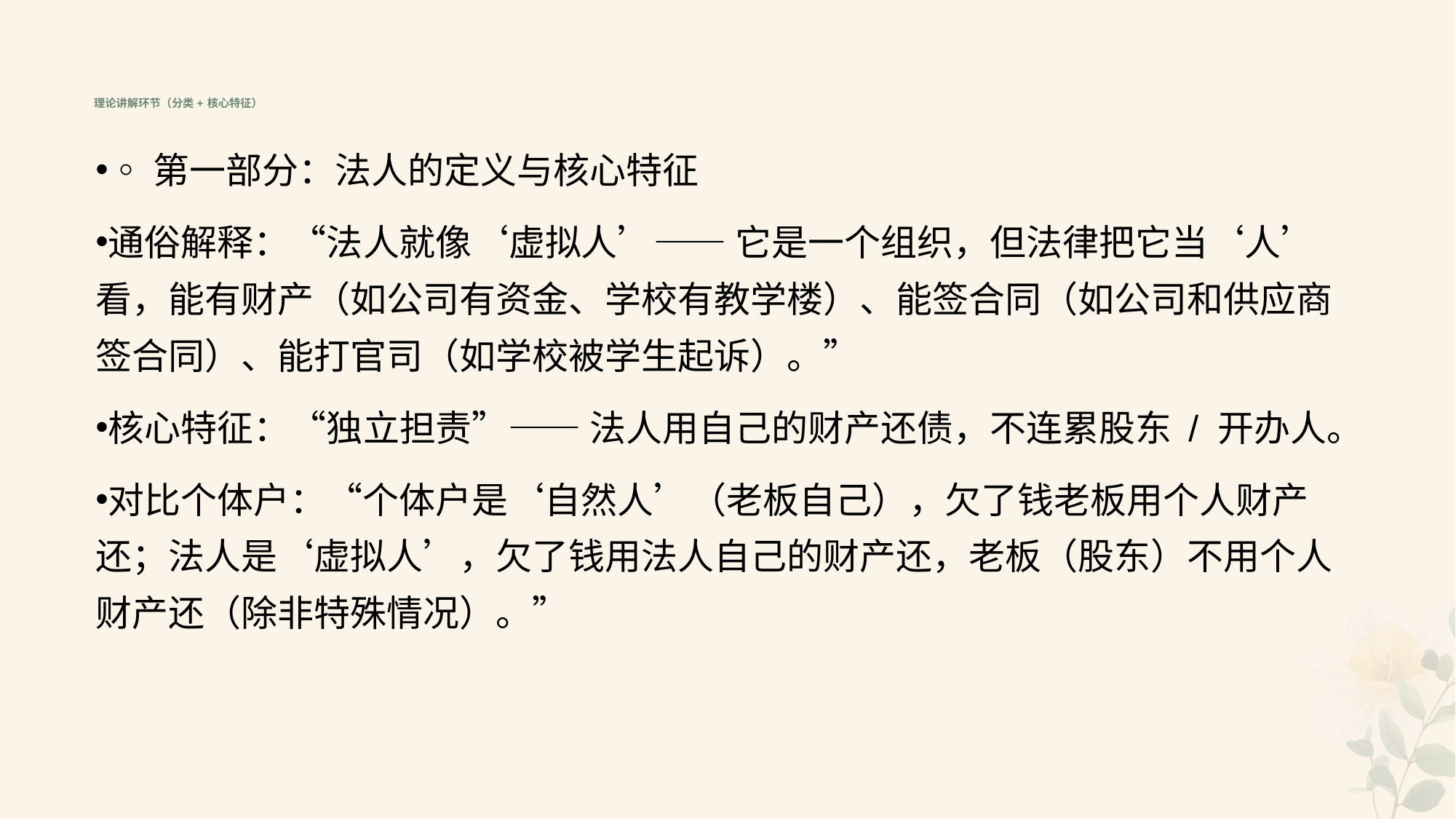

# 理论讲解环节（分类 + 核心特征）
◦第一部分：法人的定义与核心特征
通俗解释：“法人就像‘虚拟人’—— 它是一个组织，但法律把它当‘人’看，能有财产（如公司有资金、学校有教学楼）、能签合同（如公司和供应商签合同）、能打官司（如学校被学生起诉）。”
核心特征：“独立担责”—— 法人用自己的财产还债，不连累股东 / 开办人。
对比个体户：“个体户是‘自然人’（老板自己），欠了钱老板用个人财产还；法人是‘虚拟人’，欠了钱用法人自己的财产还，老板（股东）不用个人财产还（除非特殊情况）。”